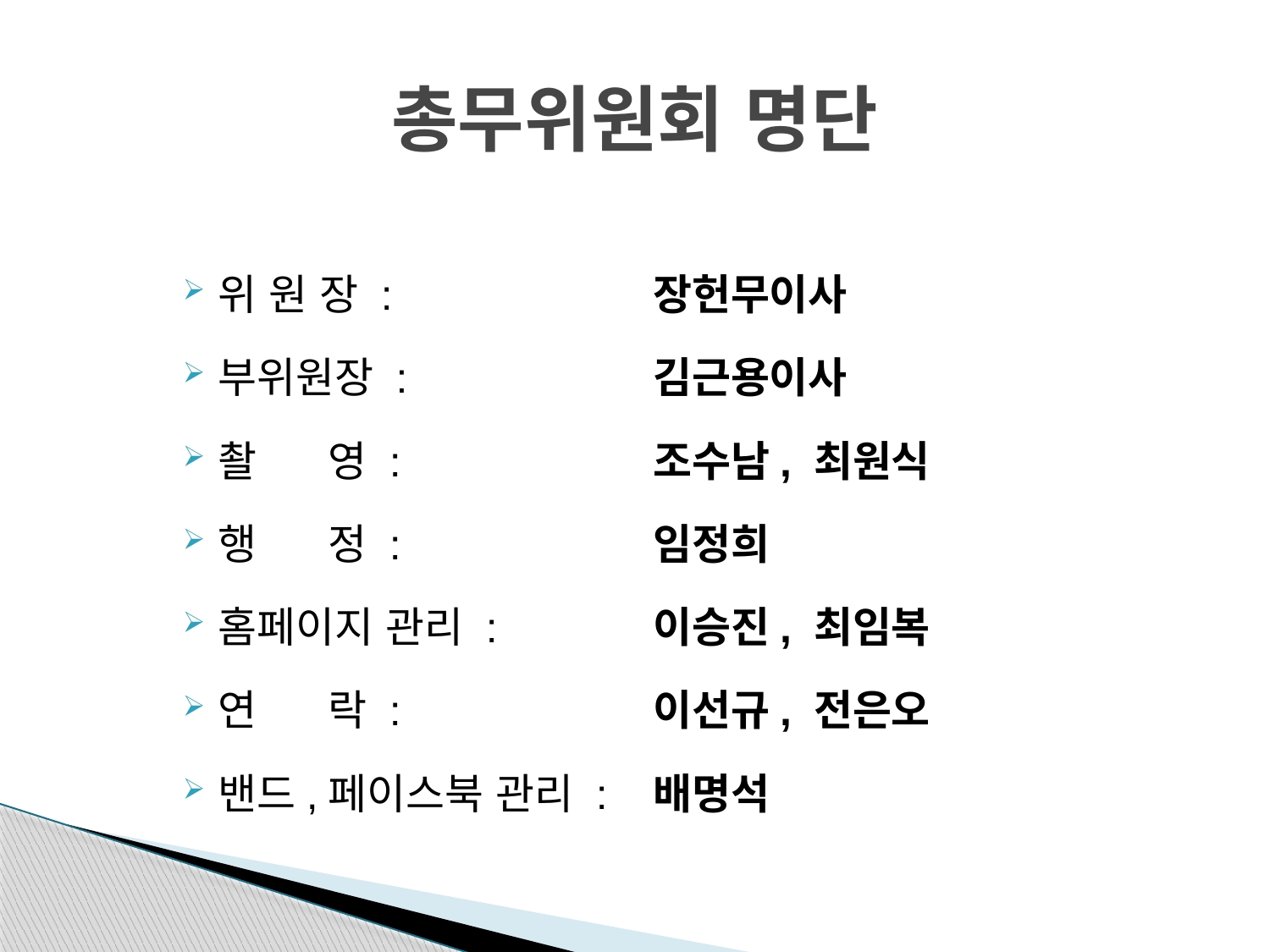

# 총무위원회 명단
위 원 장 :
부위원장 :
촬      영 :
행      정 :
홈페이지 관리 :
연      락 :
밴드,페이스북 관리 :
장헌무이사
김근용이사
조수남, 최원식
임정희
이승진, 최임복
이선규, 전은오
배명석